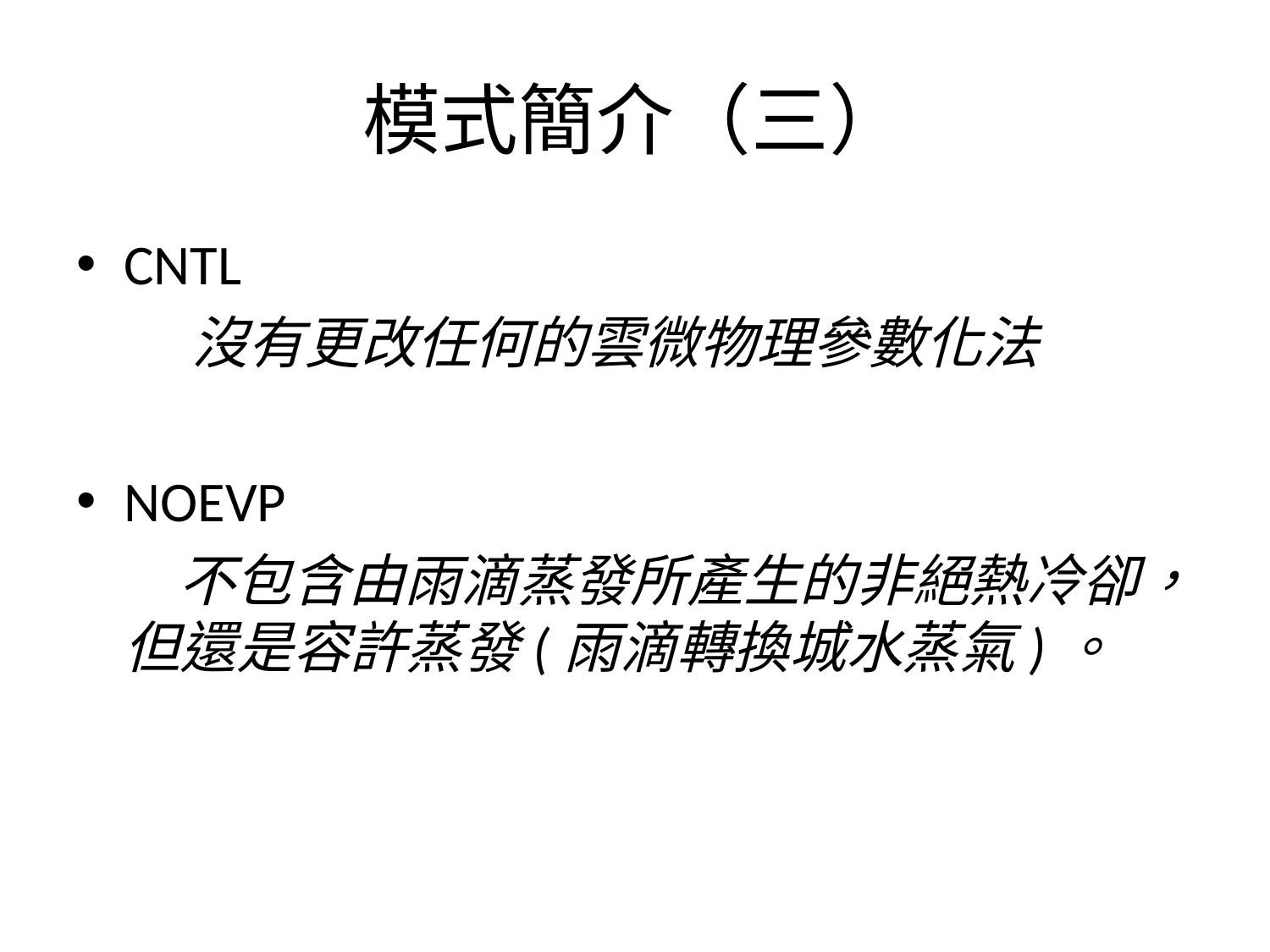

# 模式簡介（三）
CNTL
        沒有更改任何的雲微物理參數化法

NOEVP
       不包含由雨滴蒸發所產生的非絕熱冷卻，但還是容許蒸發(雨滴轉換城水蒸氣)。